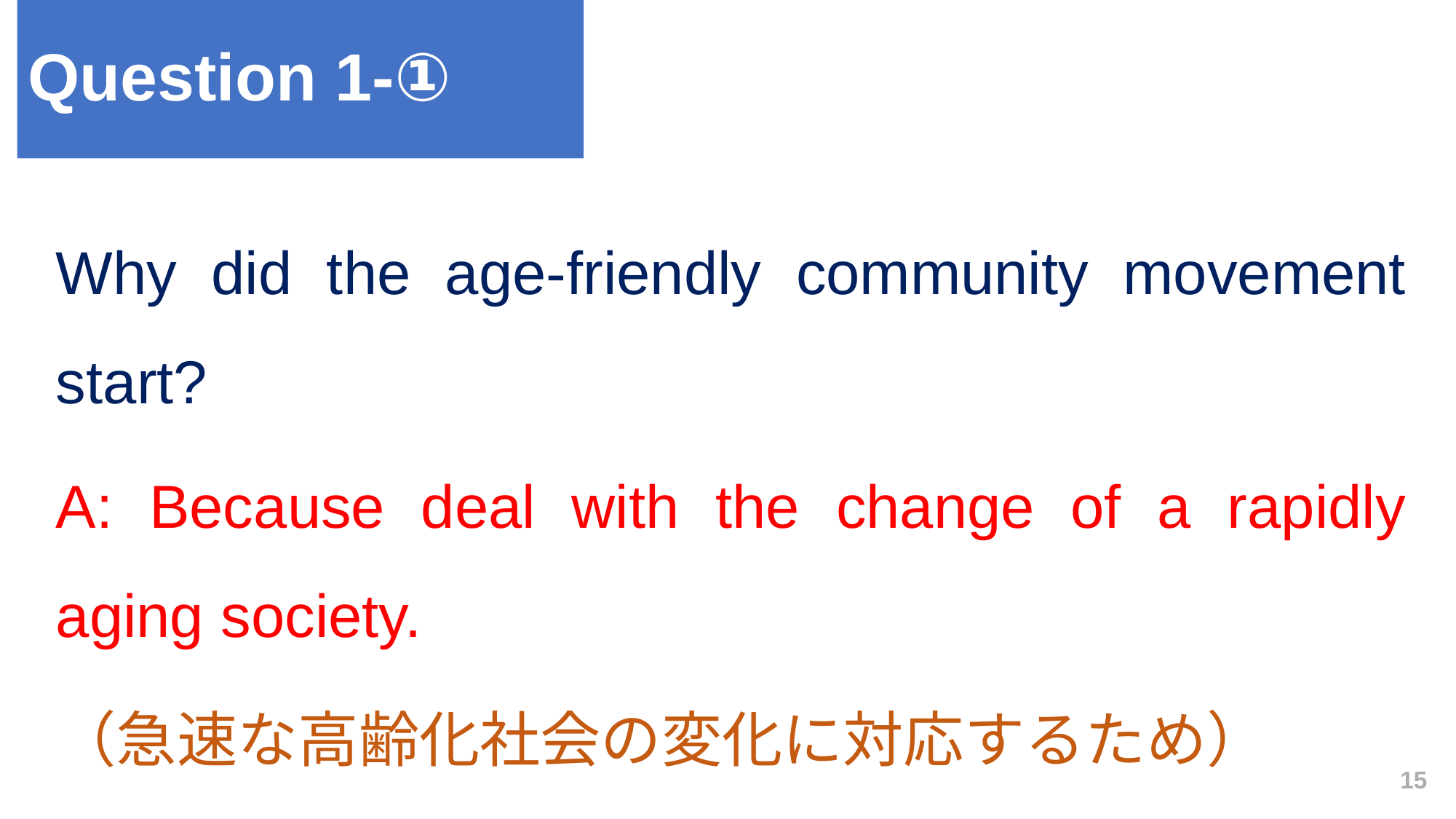

Question 1-①
Why did the age-friendly community movement start?
A: Because deal with the change of a rapidly aging society.
（急速な高齢化社会の変化に対応するため）